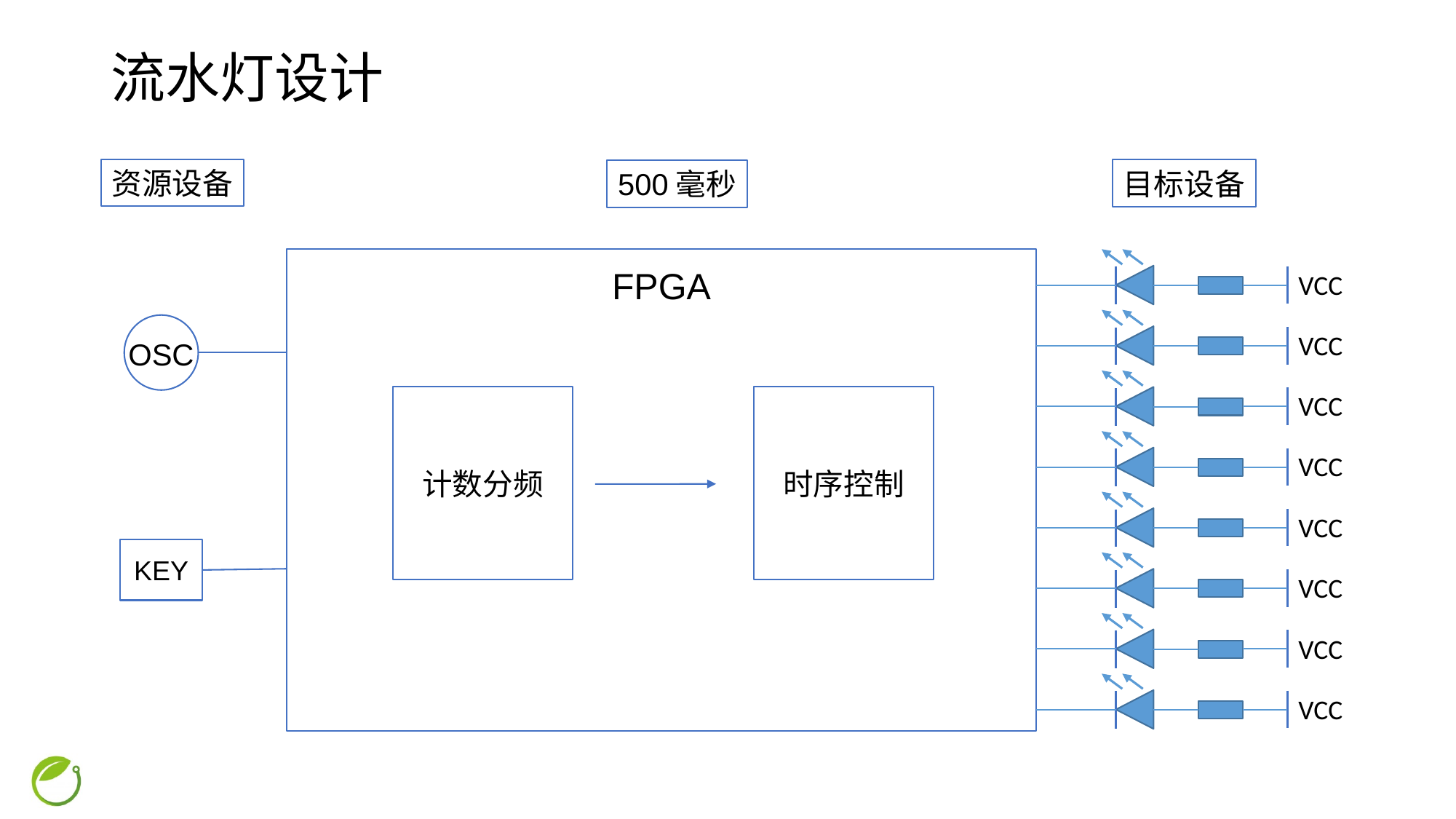

# 流水灯设计
资源设备
目标设备
500毫秒

VCC

VCC

VCC

VCC

VCC

VCC

VCC

VCC

FPGA

OSC
KEY

时序控制

计数分频